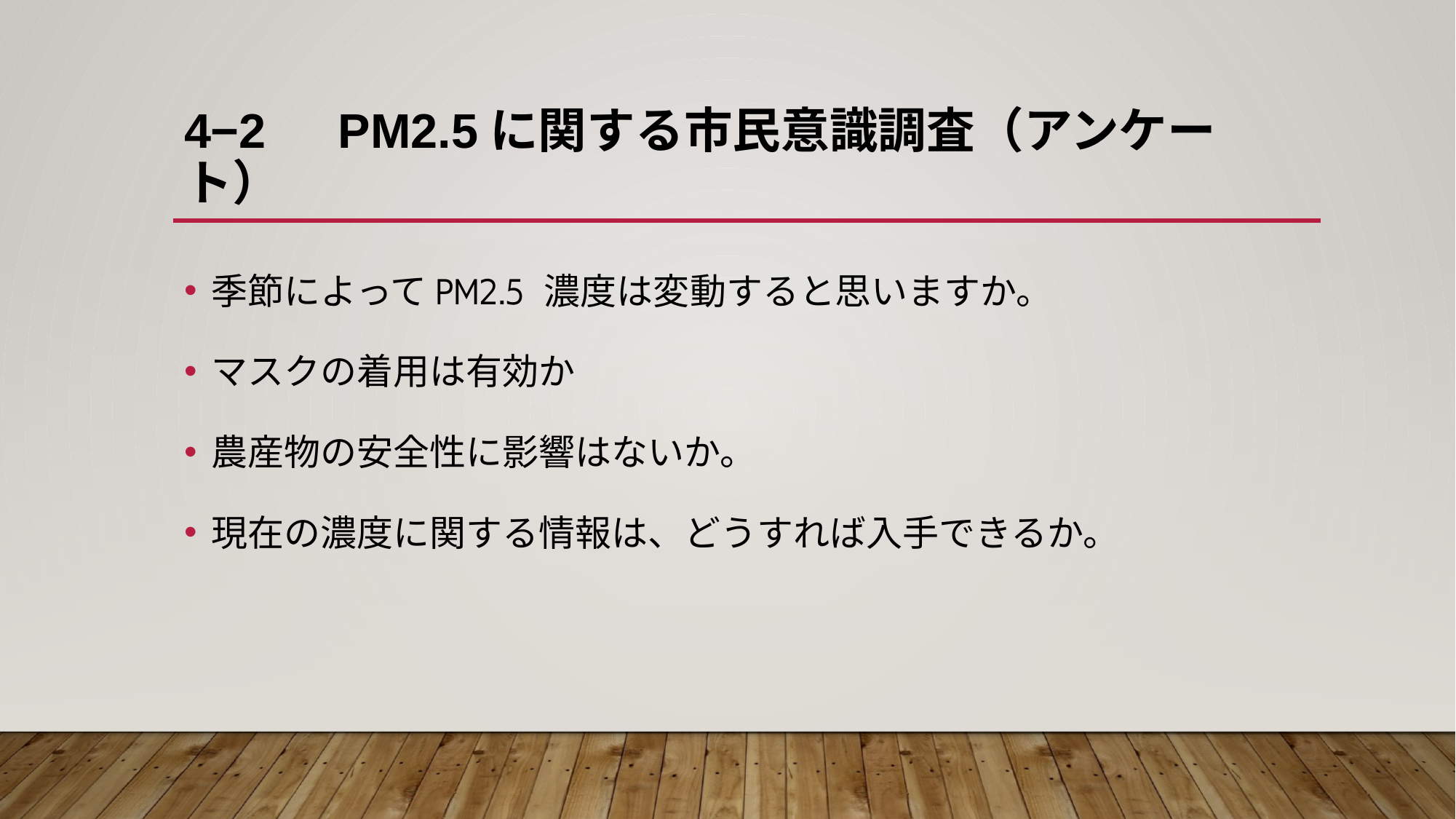

# 4−2　PM2.5に関する市民意識調査（アンケート）
季節によってPM2.5 濃度は変動すると思いますか。
マスクの着用は有効か
農産物の安全性に影響はないか。
現在の濃度に関する情報は、どうすれば入手できるか。